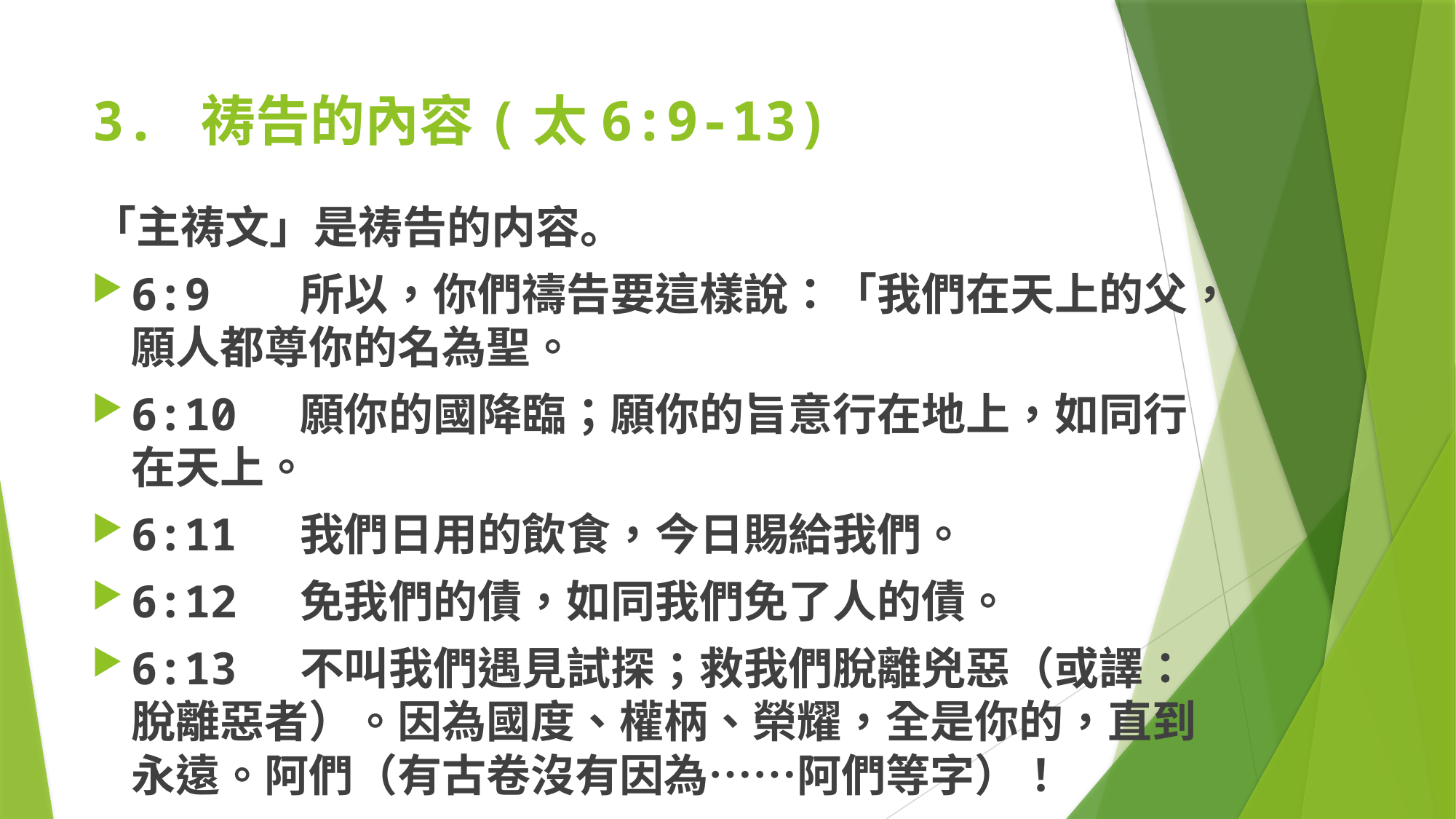

# 3.	祷告的內容(太6:9-13)
「主祷文」是祷告的内容。
6:9   所以，你們禱告要這樣說：「我們在天上的父，願人都尊你的名為聖。
6:10  願你的國降臨；願你的旨意行在地上，如同行在天上。
6:11  我們日用的飲食，今日賜給我們。
6:12  免我們的債，如同我們免了人的債。
6:13  不叫我們遇見試探；救我們脫離兇惡（或譯：脫離惡者）。因為國度、權柄、榮耀，全是你的，直到永遠。阿們（有古卷沒有因為……阿們等字）！